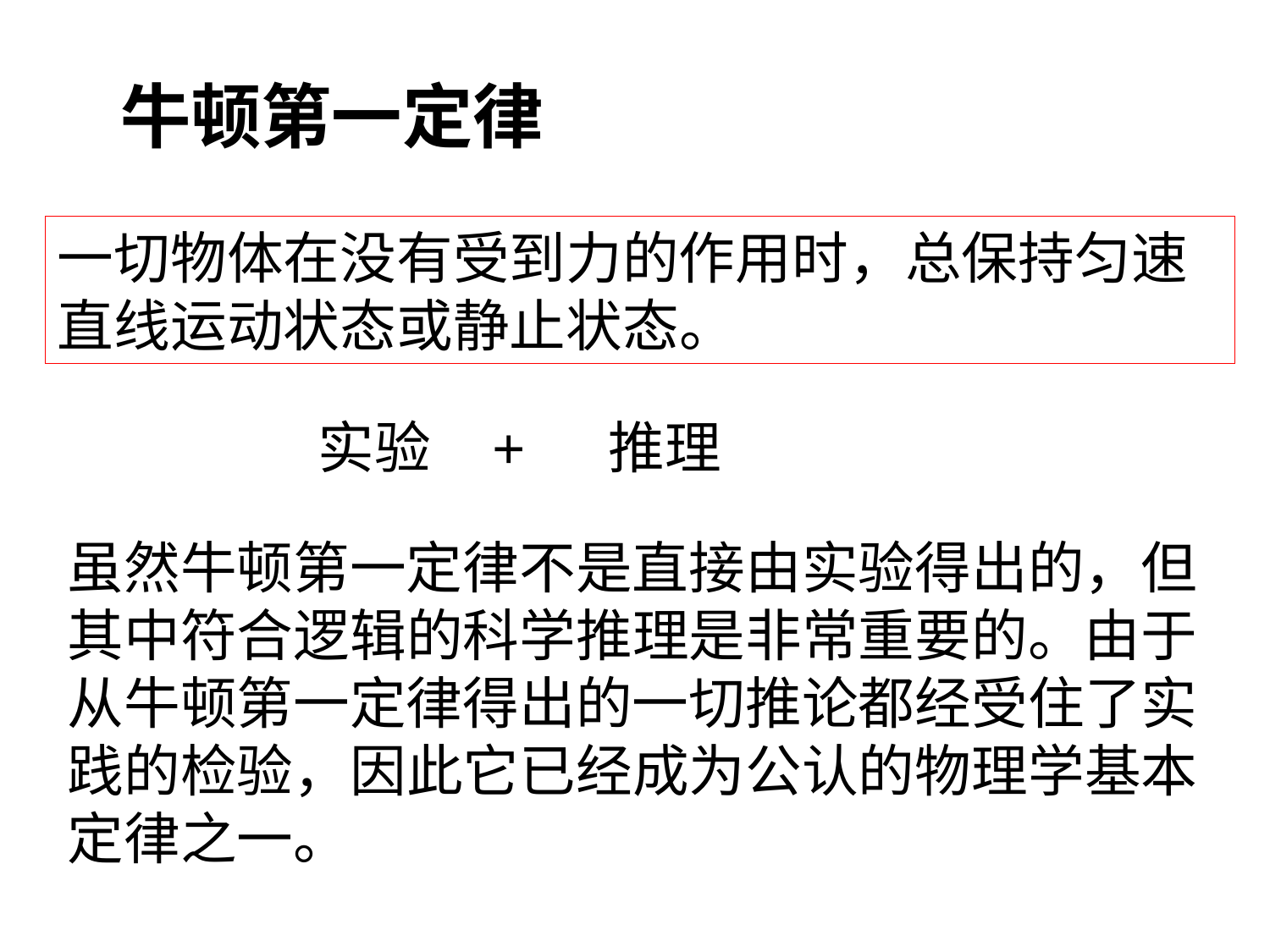

牛顿第一定律
一切物体在没有受到力的作用时，总保持匀速直线运动状态或静止状态。
实验
+
推理
虽然牛顿第一定律不是直接由实验得出的，但其中符合逻辑的科学推理是非常重要的。由于从牛顿第一定律得出的一切推论都经受住了实践的检验，因此它已经成为公认的物理学基本定律之一。